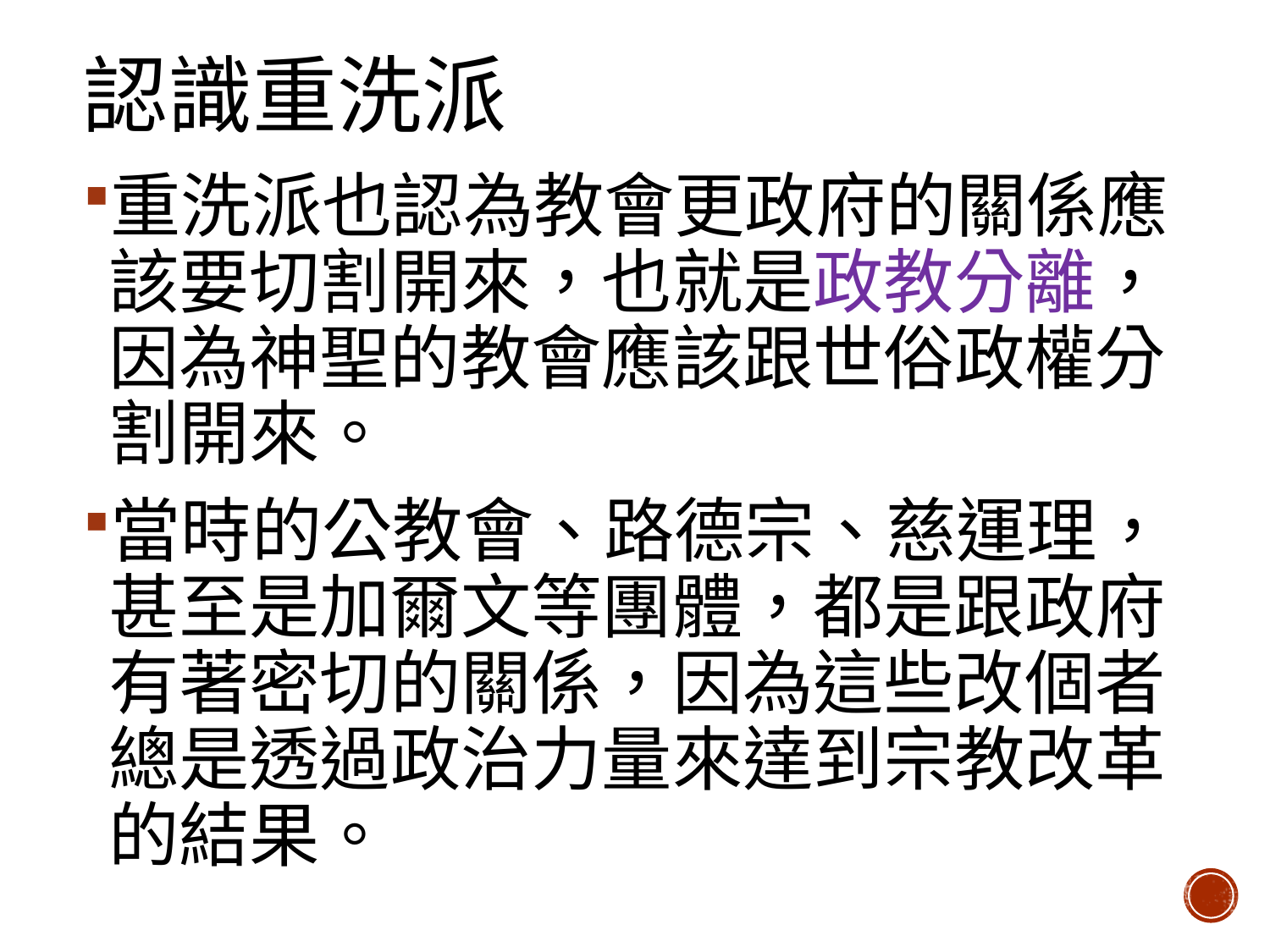

# 認識重洗派
重洗派也認為教會更政府的關係應該要切割開來，也就是政教分離，因為神聖的教會應該跟世俗政權分割開來。
當時的公教會、路德宗、慈運理，甚至是加爾文等團體，都是跟政府有著密切的關係，因為這些改個者總是透過政治力量來達到宗教改革的結果。